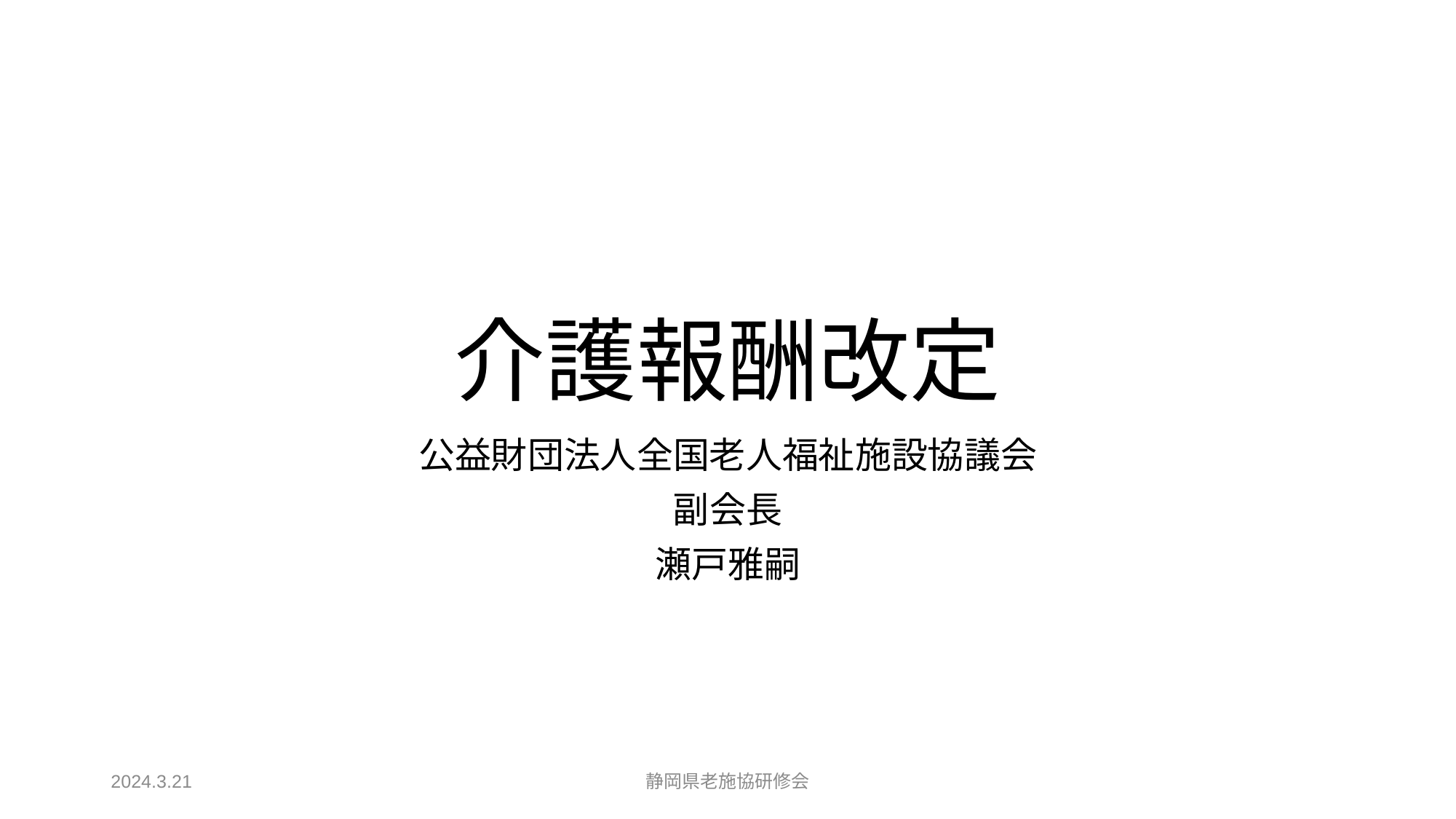

# 介護報酬改定
公益財団法人全国老人福祉施設協議会
副会長
瀬戸雅嗣
2024.3.21
静岡県老施協研修会